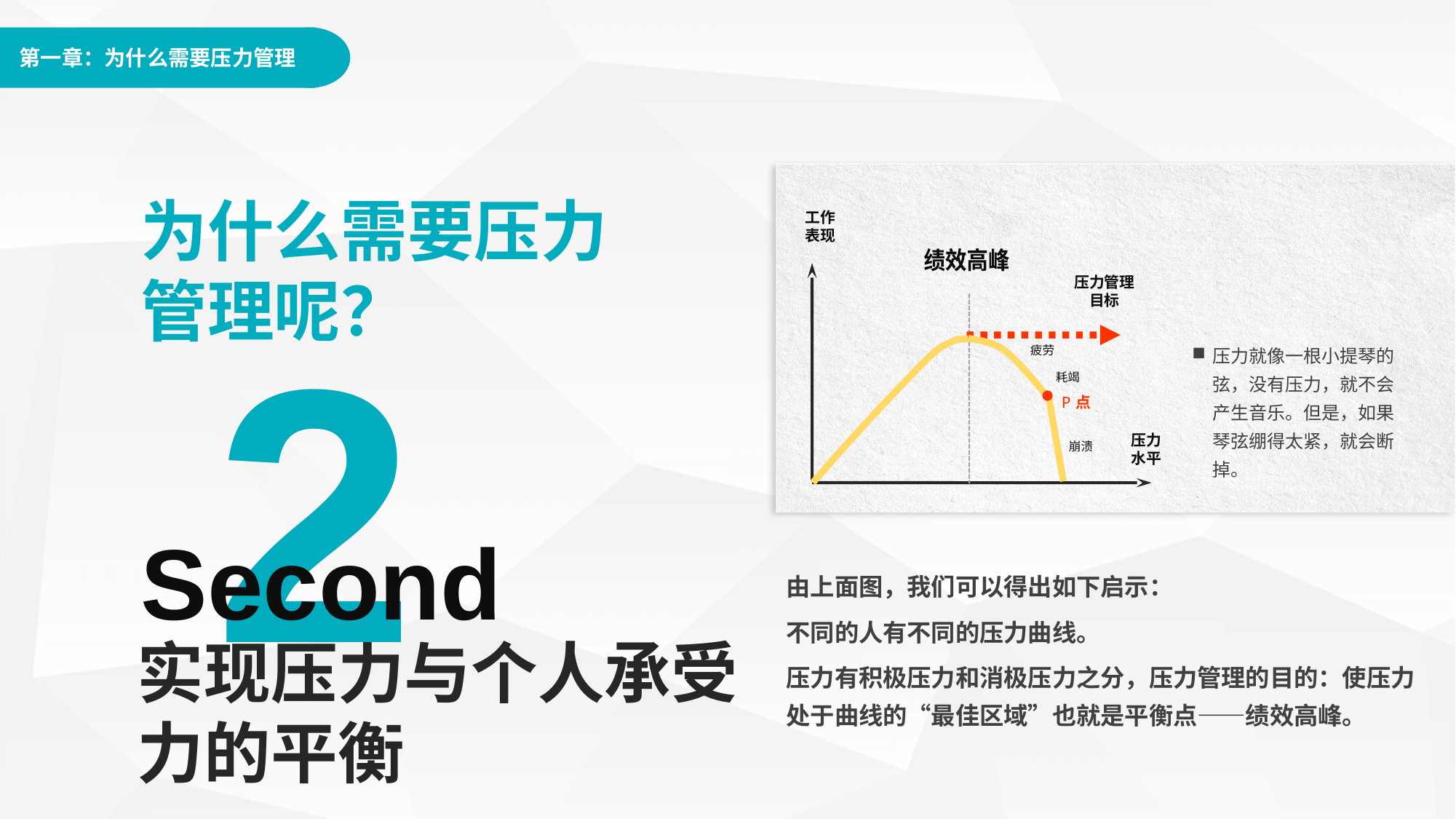

为什么需要压力管理呢？
工作表现
绩效高峰

压力管理
目标

疲劳

耗竭
P点

压力水平
崩溃
2
压力就像一根小提琴的弦，没有压力，就不会产生音乐。但是，如果琴弦绷得太紧，就会断掉。
Second
由上面图，我们可以得出如下启示：
不同的人有不同的压力曲线。
压力有积极压力和消极压力之分，压力管理的目的：使压力处于曲线的“最佳区域”也就是平衡点——绩效高峰。
实现压力与个人承受力的平衡